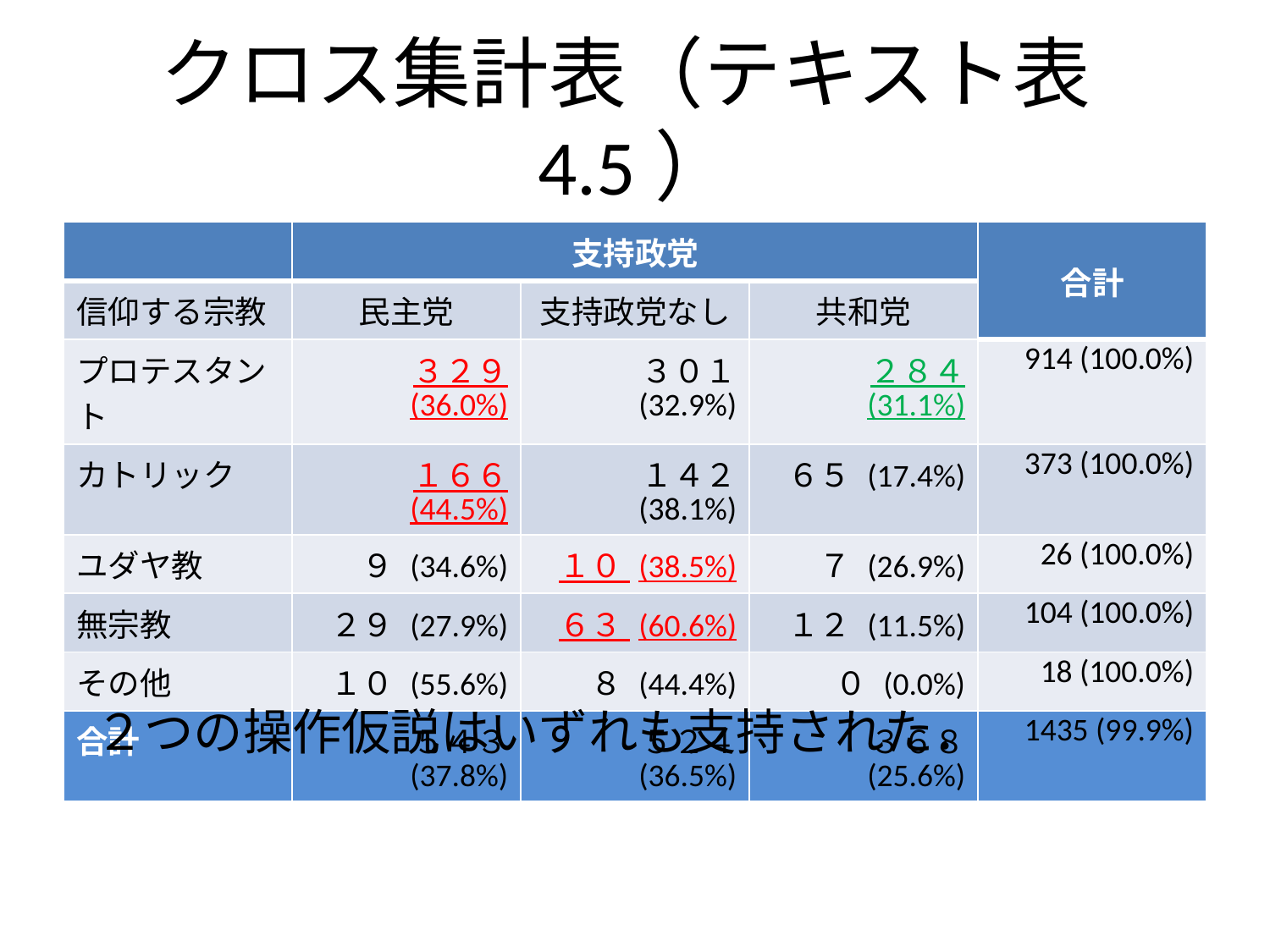

# クロス集計表（テキスト表4.5）
|  | 支持政党 |  |  | 合計 |
| --- | --- | --- | --- | --- |
| 信仰する宗教 | 民主党 | 支持政党なし | 共和党 |  |
| プロテスタント | ３２９ (36.0%) | ３０１ (32.9%) | ２８４ (31.1%) | 914 (100.0%) |
| カトリック | １６６ (44.5%) | １４２ (38.1%) | ６５ (17.4%) | 373 (100.0%) |
| ユダヤ教 | ９ (34.6%) | １０ (38.5%) | ７ (26.9%) | 26 (100.0%) |
| 無宗教 | ２９ (27.9%) | ６３ (60.6%) | １２ (11.5%) | 104 (100.0%) |
| その他 | １０ (55.6%) | ８ (44.4%) | ０ (0.0%) | 18 (100.0%) |
| 合計 | ５４３ (37.8%) | ５２４ (36.5%) | ３６８ (25.6%) | 1435 (99.9%) |
２つの操作仮説はいずれも支持された．